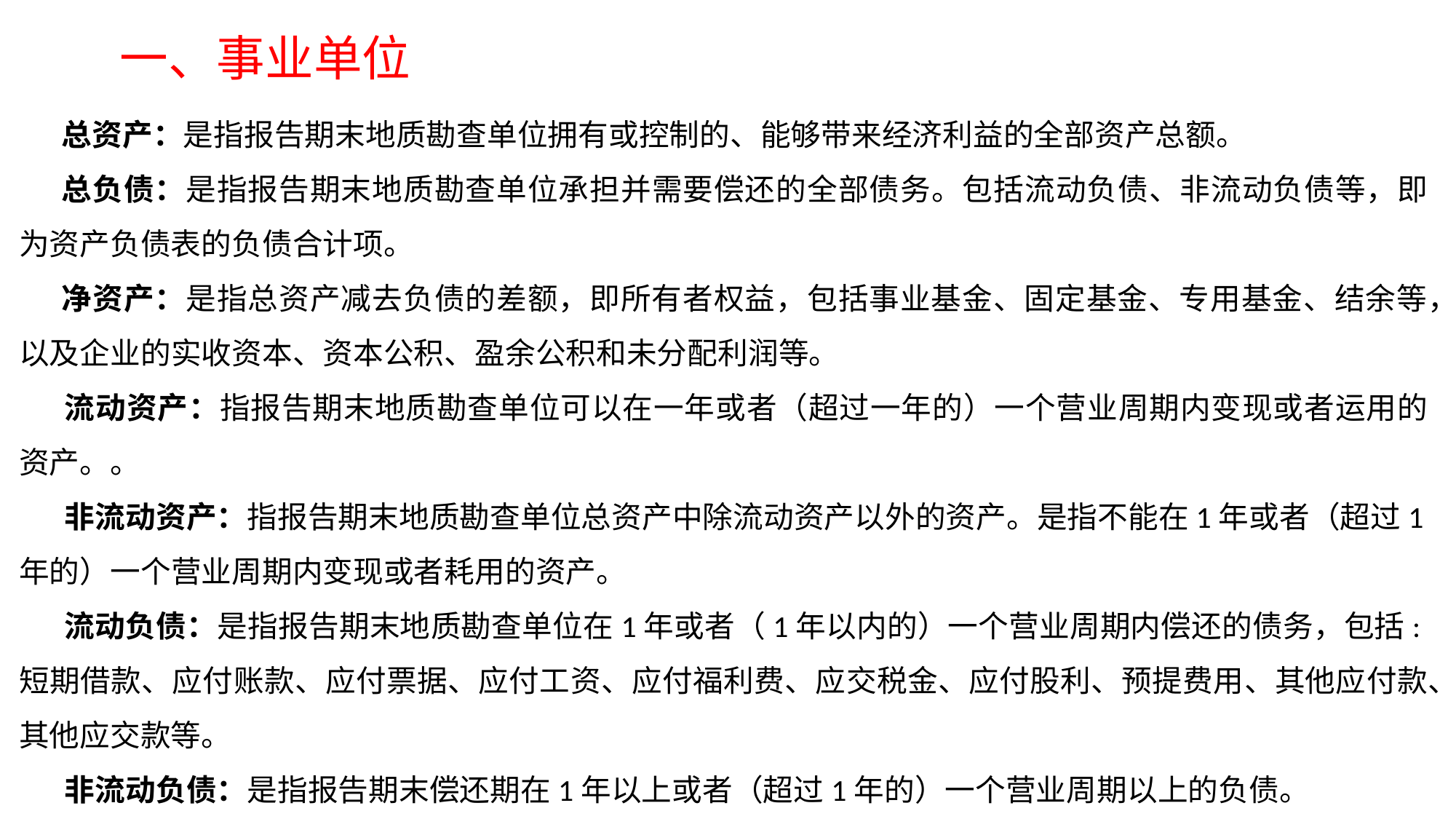

一、事业单位
总资产：是指报告期末地质勘查单位拥有或控制的、能够带来经济利益的全部资产总额。
总负债：是指报告期末地质勘查单位承担并需要偿还的全部债务。包括流动负债、非流动负债等，即为资产负债表的负债合计项。
净资产：是指总资产减去负债的差额，即所有者权益，包括事业基金、固定基金、专用基金、结余等，以及企业的实收资本、资本公积、盈余公积和未分配利润等。
流动资产：指报告期末地质勘查单位可以在一年或者（超过一年的）一个营业周期内变现或者运用的资产。。
非流动资产：指报告期末地质勘查单位总资产中除流动资产以外的资产。是指不能在1年或者（超过1年的）一个营业周期内变现或者耗用的资产。
流动负债：是指报告期末地质勘查单位在1年或者（1年以内的）一个营业周期内偿还的债务，包括:短期借款、应付账款、应付票据、应付工资、应付福利费、应交税金、应付股利、预提费用、其他应付款、其他应交款等。
非流动负债：是指报告期末偿还期在1年以上或者（超过1年的）一个营业周期以上的负债。